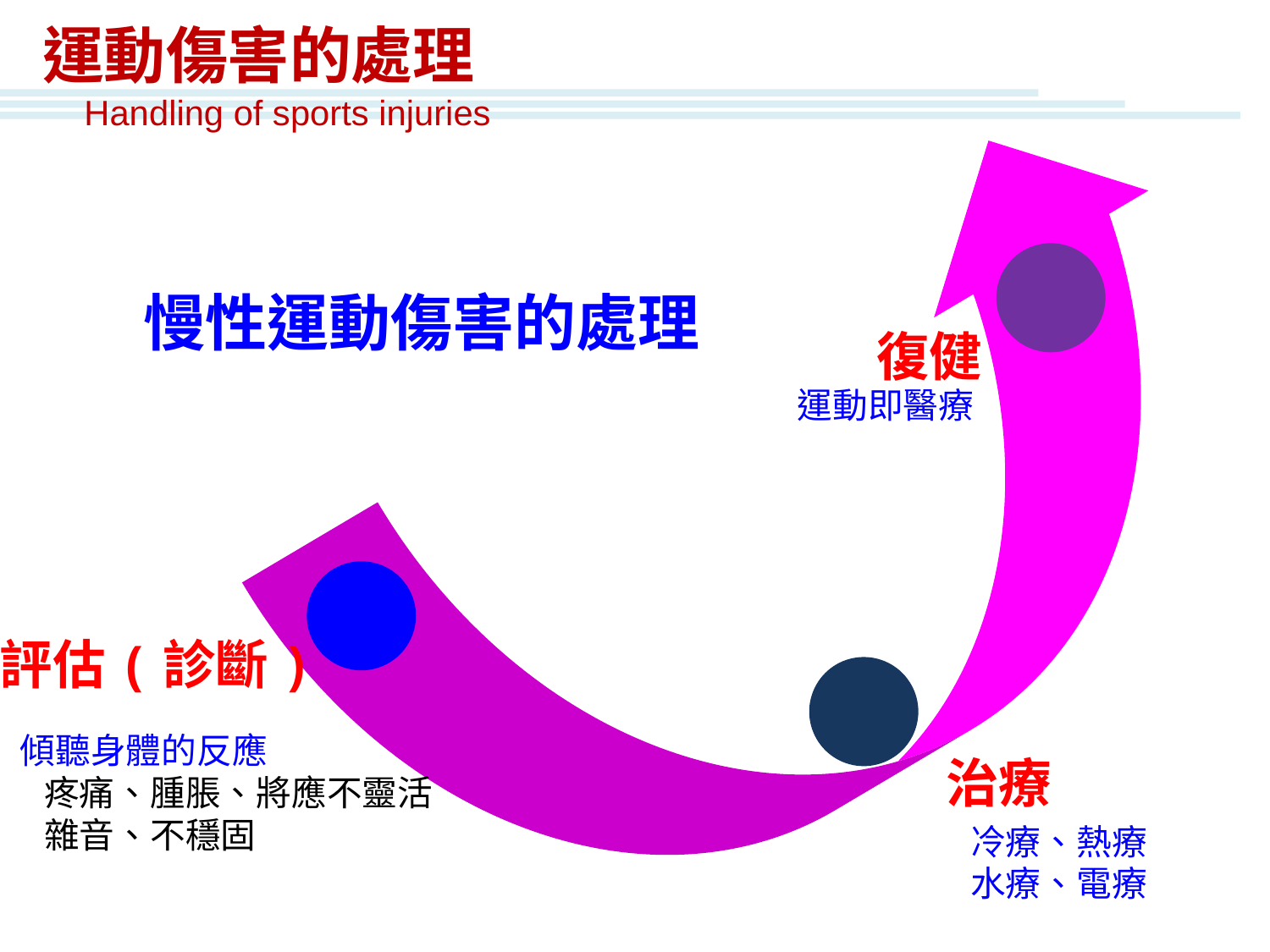

運動傷害的處理
Handling of sports injuries

慢性運動傷害的處理

復健
運動即醫療
評估(診斷)
傾聽身體的反應
  疼痛、腫脹、將應不靈活
  雜音、不穩固
治療
冷療、熱療
水療、電療